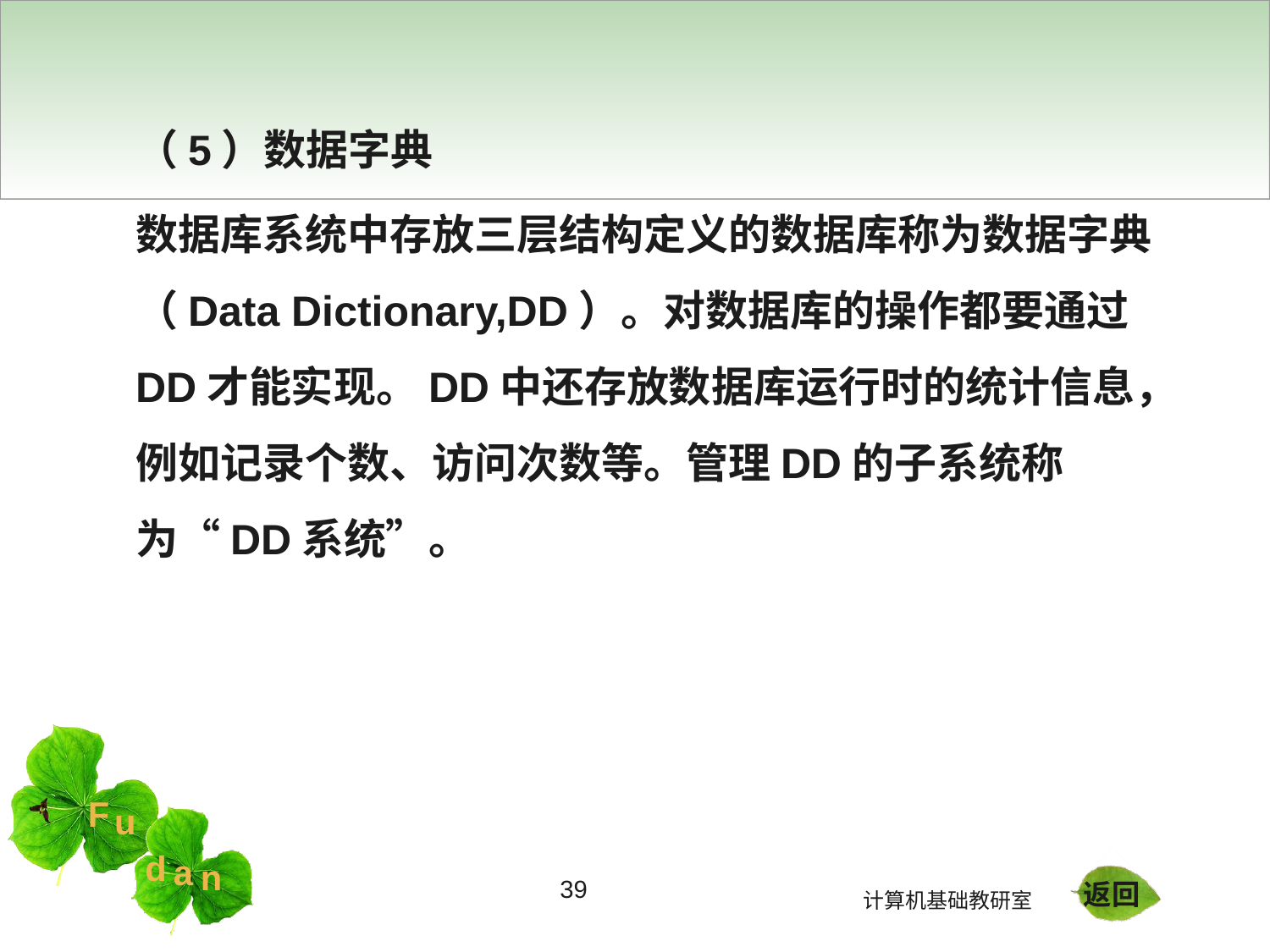

（5）数据字典
数据库系统中存放三层结构定义的数据库称为数据字典（Data Dictionary,DD）。对数据库的操作都要通过DD才能实现。DD中还存放数据库运行时的统计信息，例如记录个数、访问次数等。管理DD的子系统称为“DD系统”。

39
返回